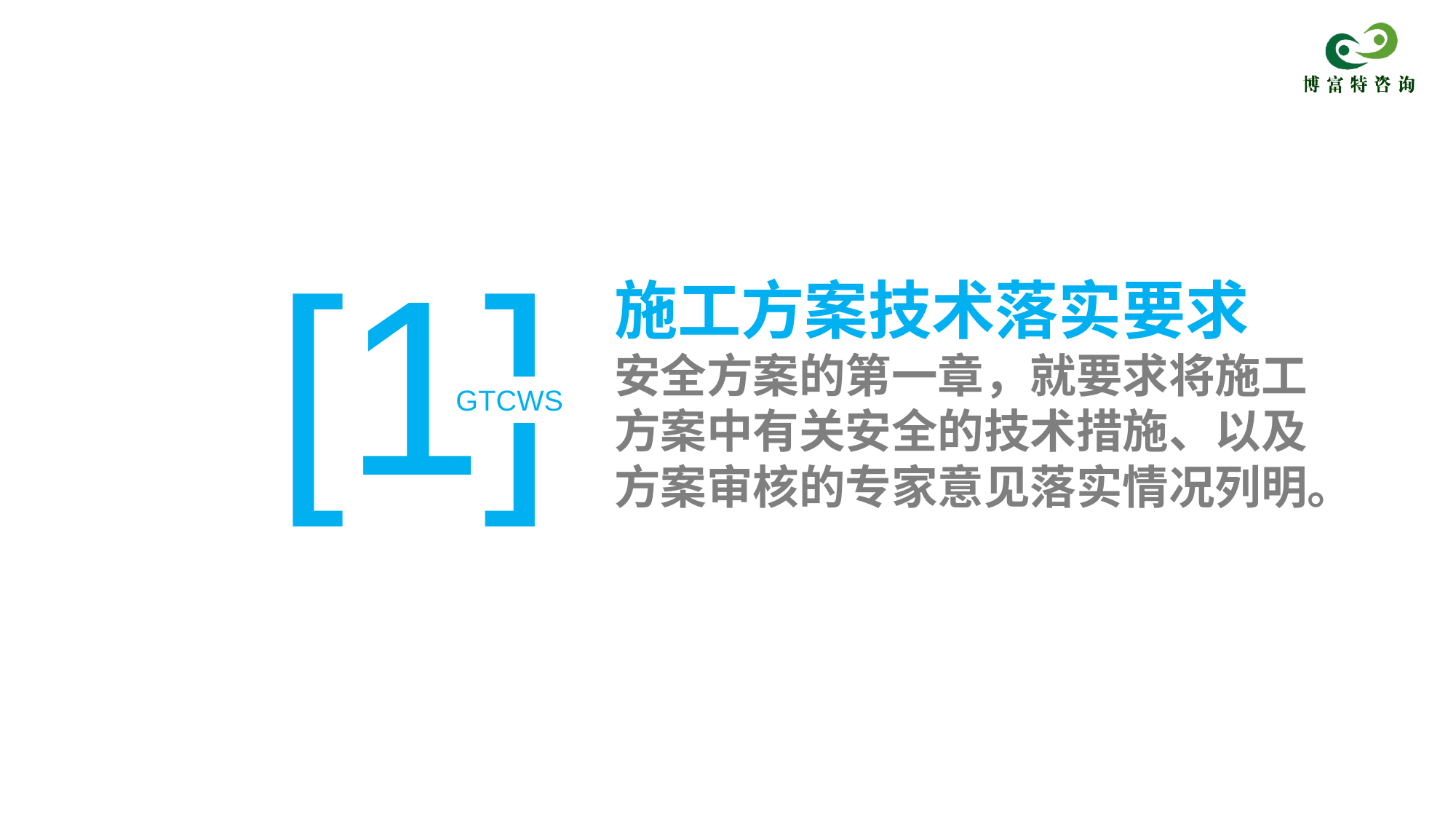

[1]
施工方案技术落实要求
安全方案的第一章，就要求将施工
方案中有关安全的技术措施、以及
方案审核的专家意见落实情况列明。
GTCWS